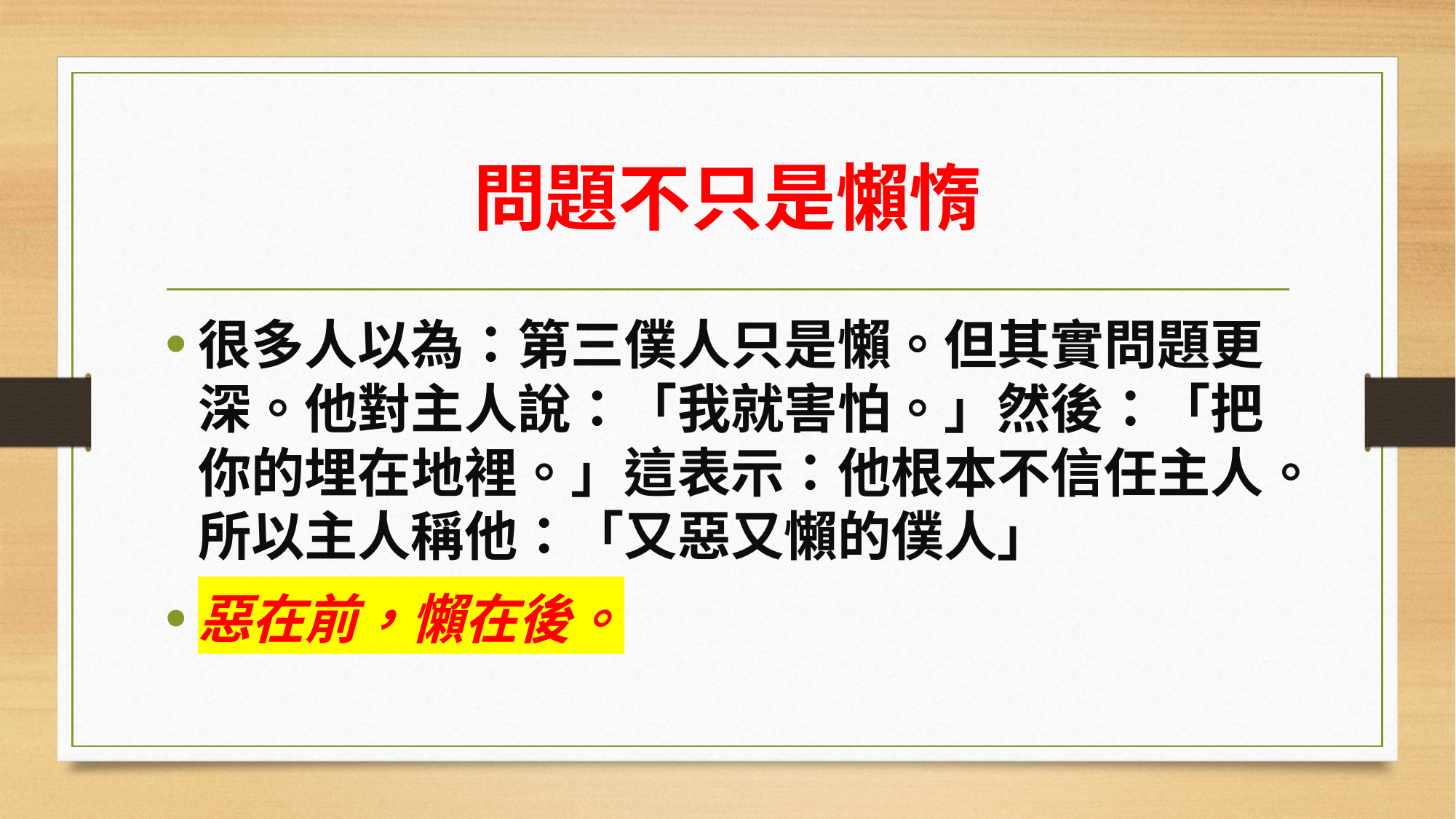

# 問題不只是懶惰
很多人以為：第三僕人只是懶。但其實問題更深。他對主人說：「我就害怕。」然後：「把你的埋在地裡。」這表示：他根本不信任主人。所以主人稱他：「又惡又懶的僕人」
惡在前，懶在後。